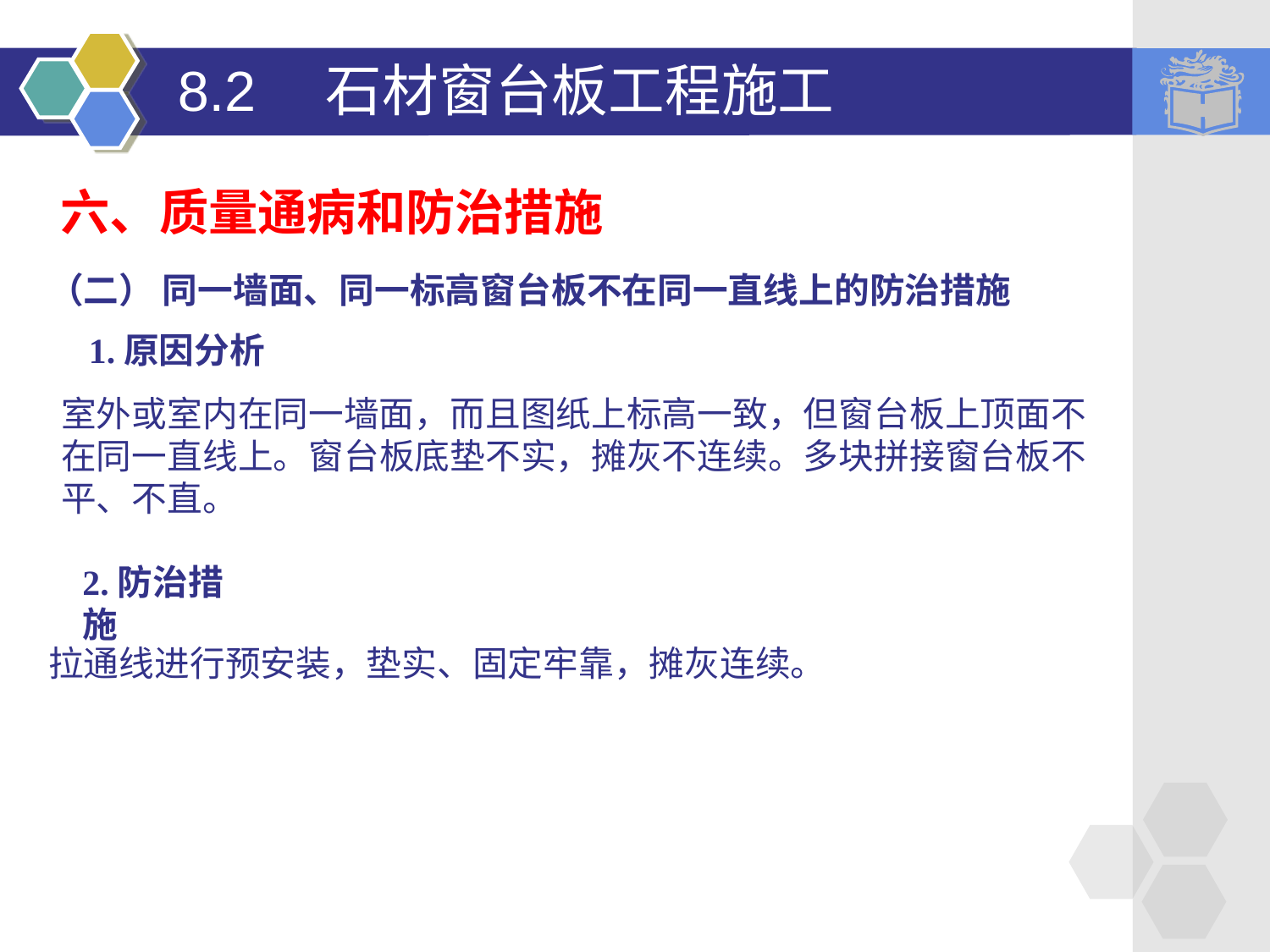

# 8.2　石材窗台板工程施工
六、质量通病和防治措施
（二） 同一墙面、同一标高窗台板不在同一直线上的防治措施
1.原因分析
室外或室内在同一墙面，而且图纸上标高一致，但窗台板上顶面不在同一直线上。窗台板底垫不实，摊灰不连续。多块拼接窗台板不平、不直。
2.防治措施
拉通线进行预安装，垫实、固定牢靠，摊灰连续。